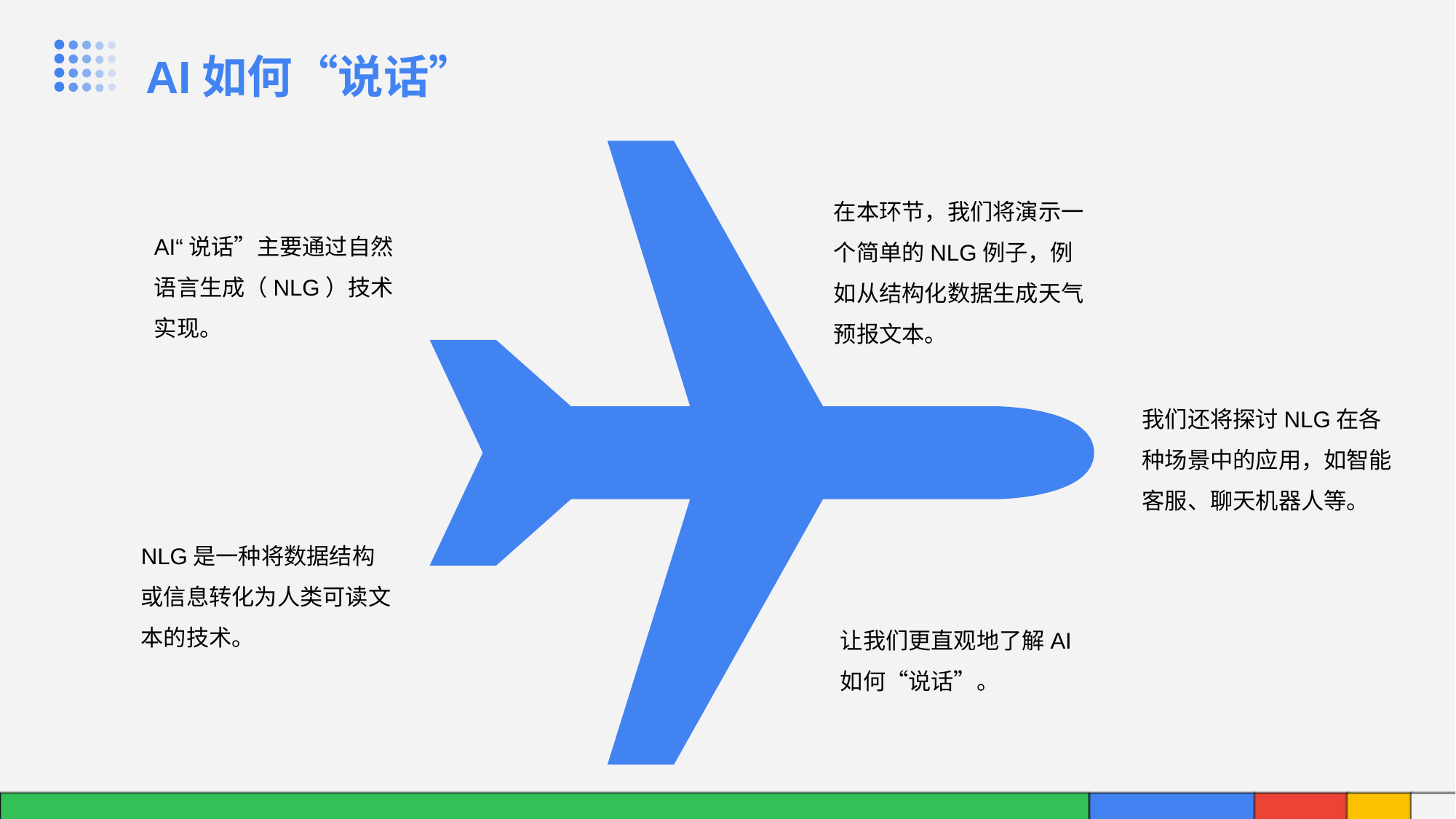

AI如何“说话”

在本环节，我们将演示一个简单的NLG例子，例如从结构化数据生成天气预报文本。
AI“说话”主要通过自然语言生成（NLG）技术实现。
我们还将探讨NLG在各种场景中的应用，如智能客服、聊天机器人等。
NLG是一种将数据结构或信息转化为人类可读文本的技术。
让我们更直观地了解AI如何“说话”。